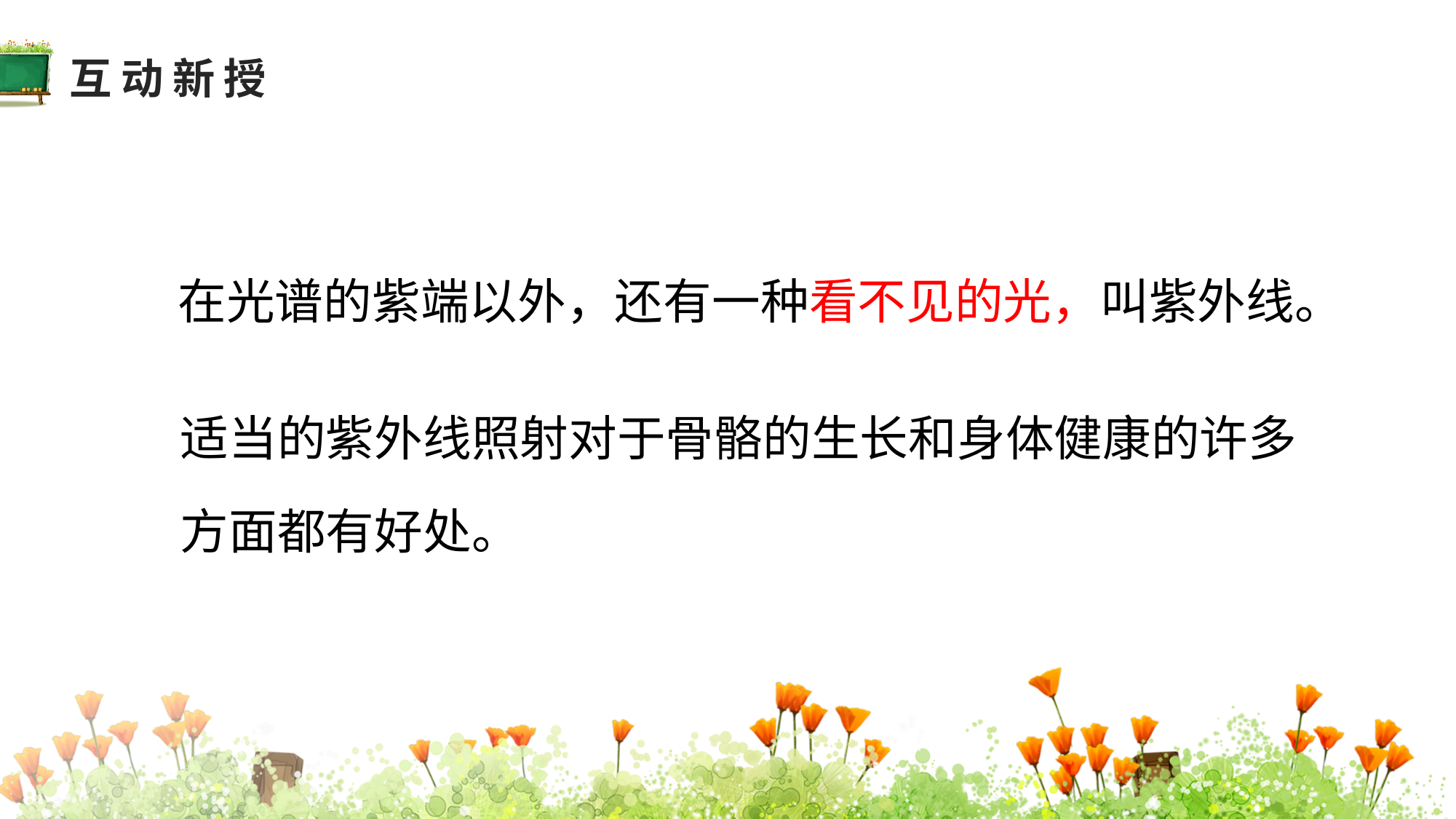

互动新授
在光谱的紫端以外，还有一种看不见的光，叫紫外线。
适当的紫外线照射对于骨骼的生长和身体健康的许多方面都有好处。